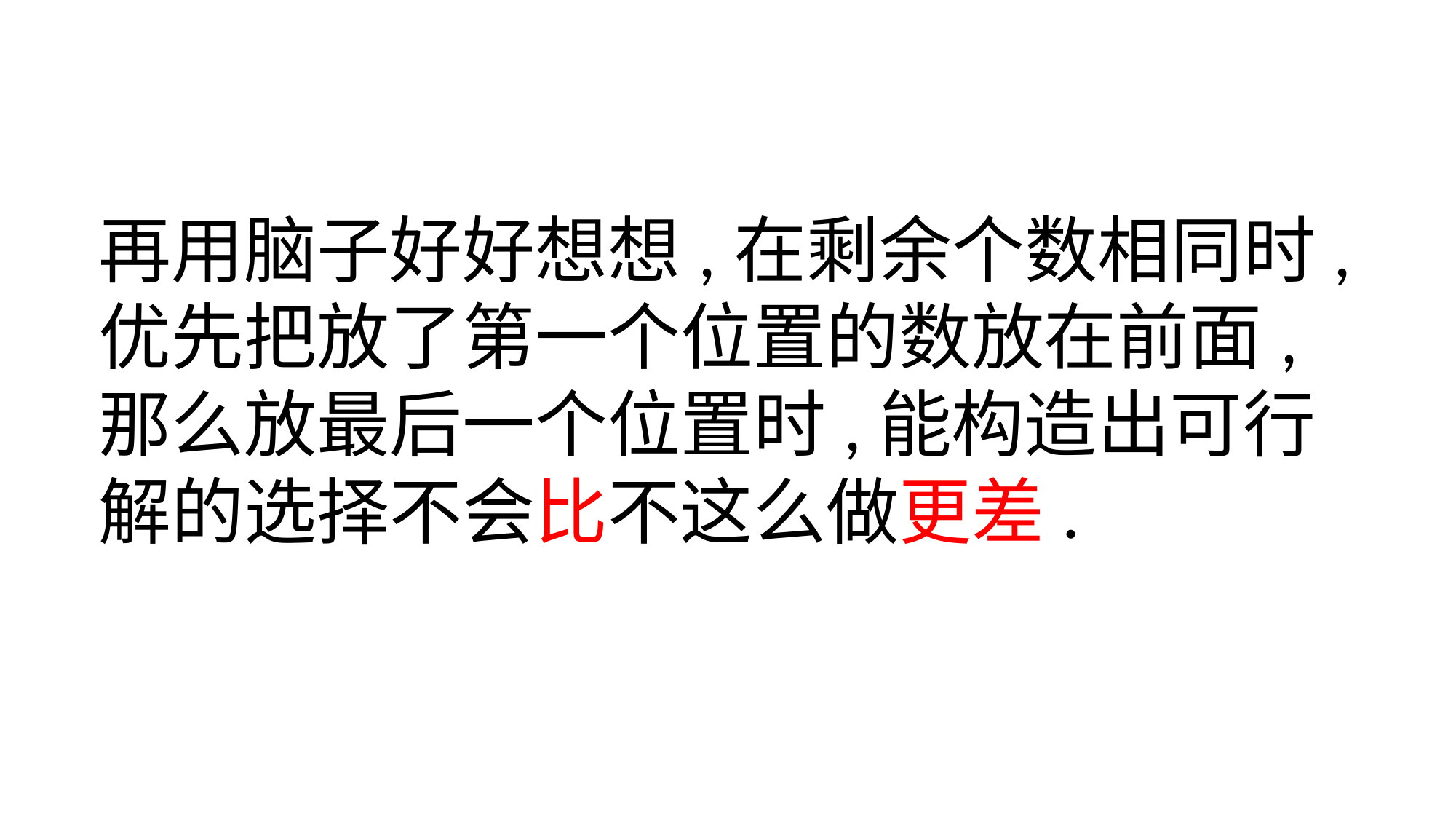

再用脑子好好想想,在剩余个数相同时,优先把放了第一个位置的数放在前面,
那么放最后一个位置时,能构造出可行解的选择不会比不这么做更差.